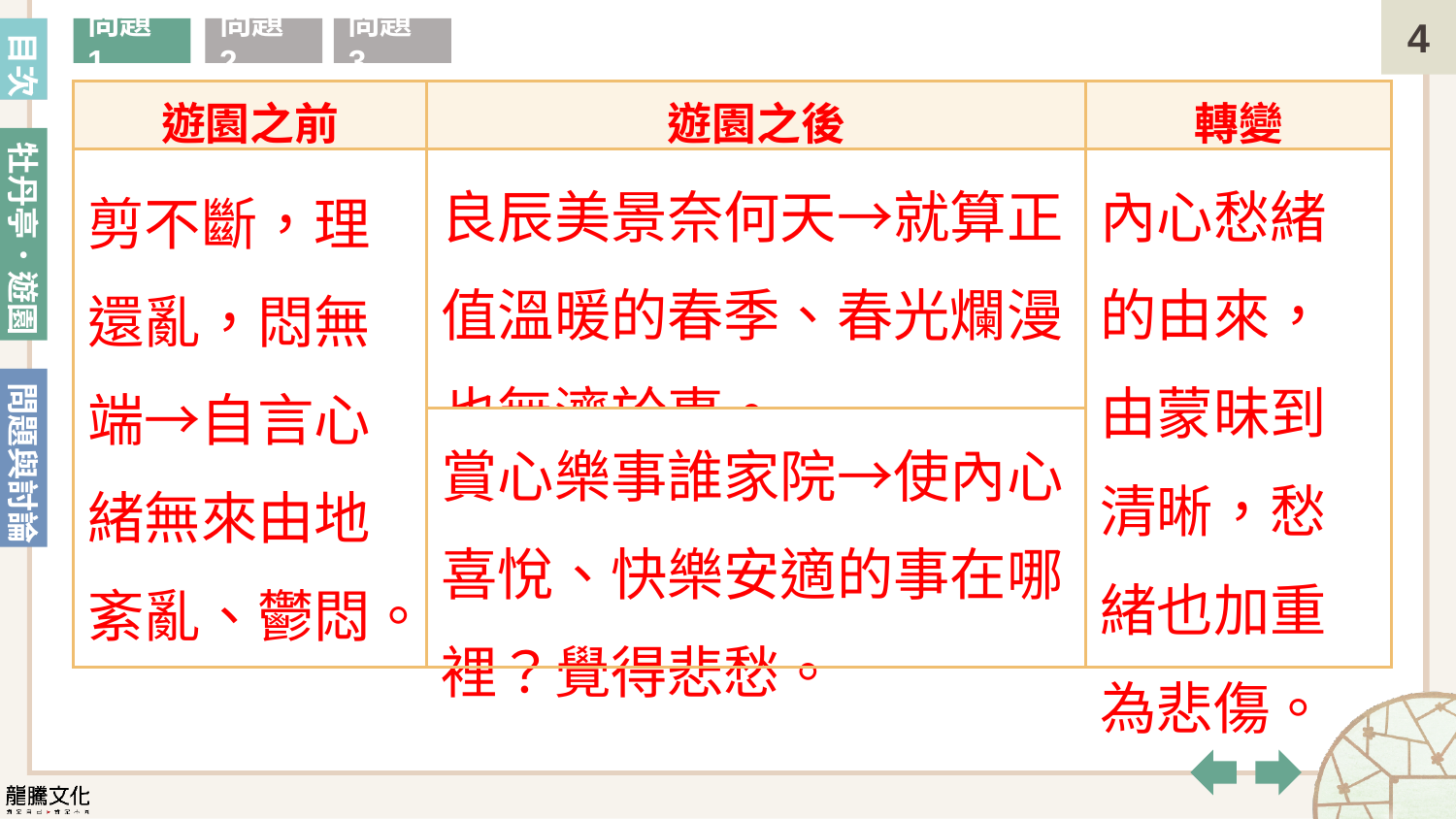

目次
問題1
問題2
問題3
杜麗娘遊園前後的心情各是如何？請舉出曲文加以說明。
| 遊園之前 | 遊園之後 | 轉變 |
| --- | --- | --- |
| 剪不斷，理還亂，悶無端→自言心緒無來由地紊亂、鬱悶。 | 良辰美景奈何天→就算正值溫暖的春季、春光爛漫也無濟於事。 | 內心愁緒的由來，由蒙昧到清晰，愁緒也加重為悲傷。 |
|  | 賞心樂事誰家院→使內心喜悅、快樂安適的事在哪裡？覺得悲愁。 |  |